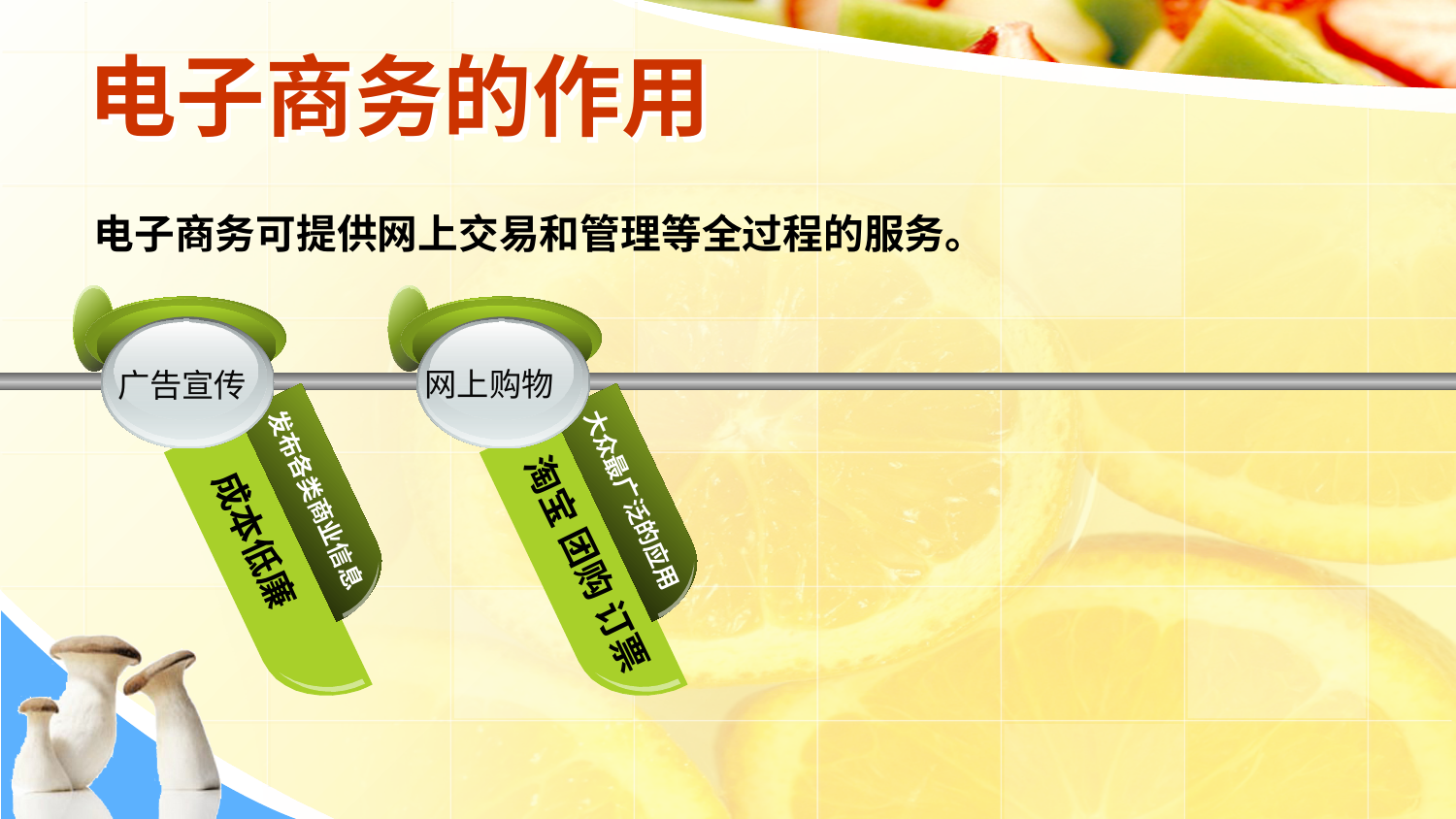

# 电子商务的作用
电子商务可提供网上交易和管理等全过程的服务。

发布各类商业信息

成本低廉
广告宣传

大众最广泛的应用

淘宝 团购 订票
网上购物